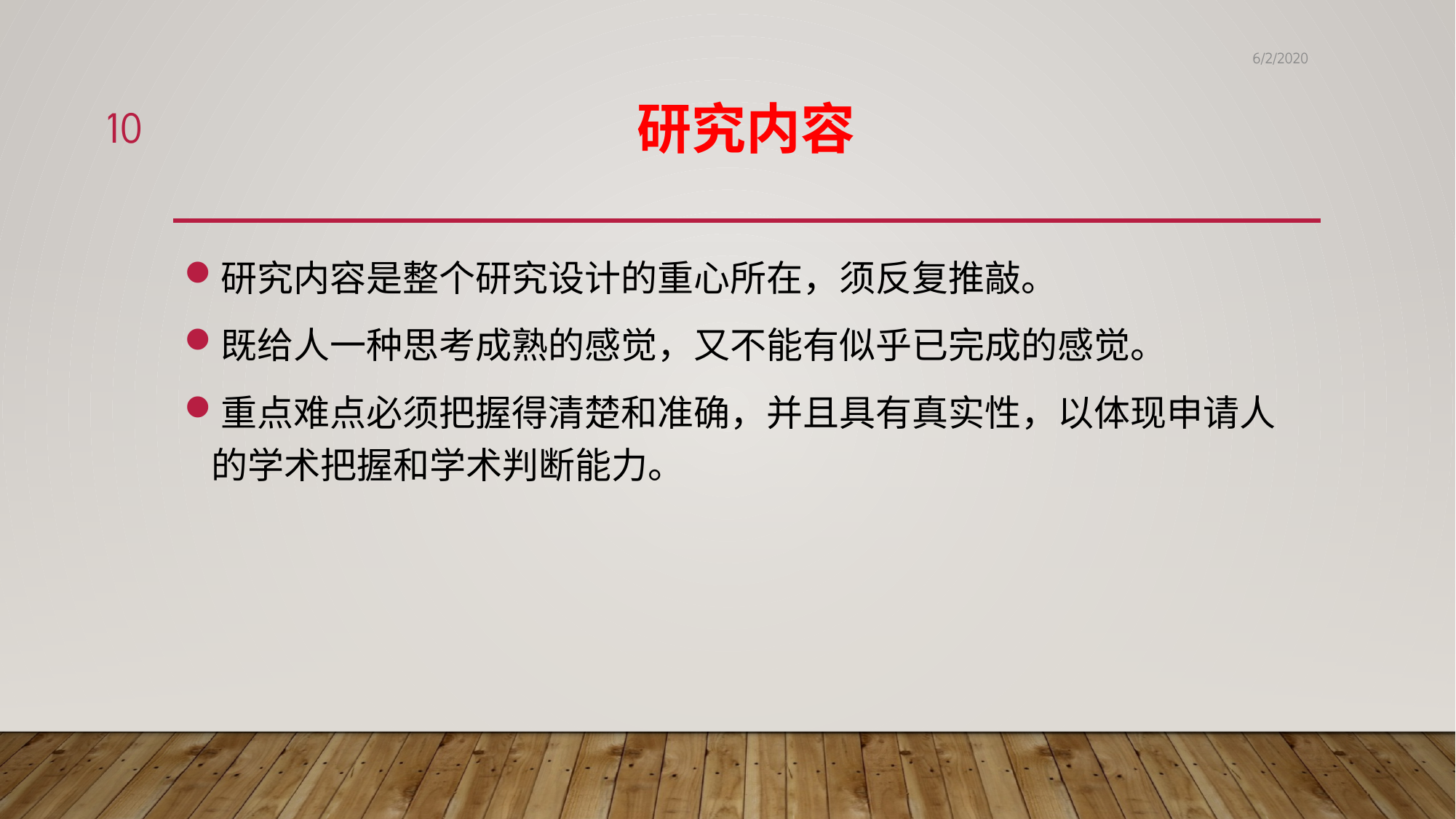

6/2/2020
10
# 研究内容
研究内容是整个研究设计的重心所在，须反复推敲。
既给人一种思考成熟的感觉，又不能有似乎已完成的感觉。
重点难点必须把握得清楚和准确，并且具有真实性，以体现申请人的学术把握和学术判断能力。